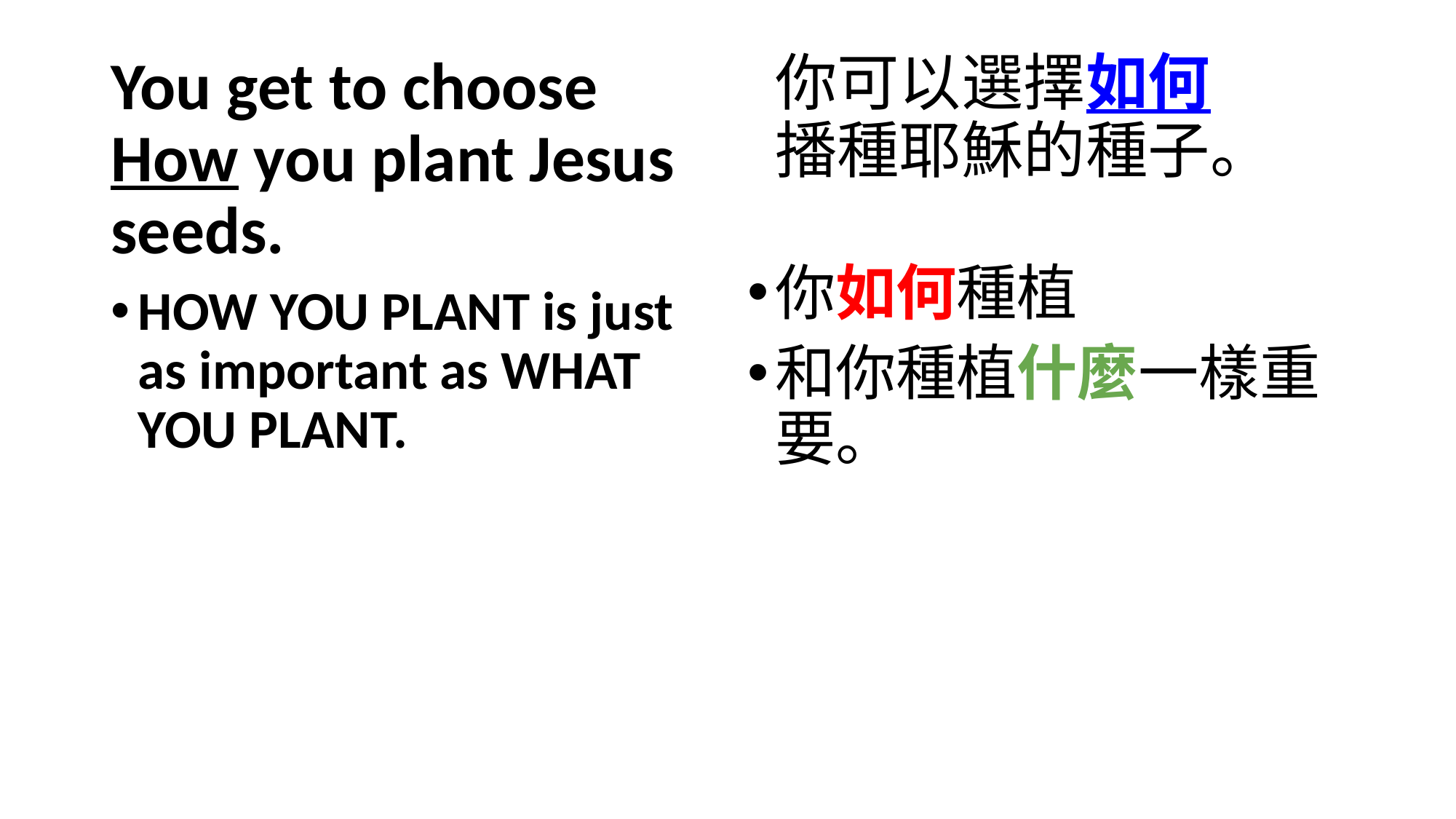

You get to choose How you plant Jesus seeds.
HOW YOU PLANT is just as important as WHAT YOU PLANT.

你可以選擇如何
播種耶穌的種子。

你如何種植
和你種植什麼一樣重要。
#